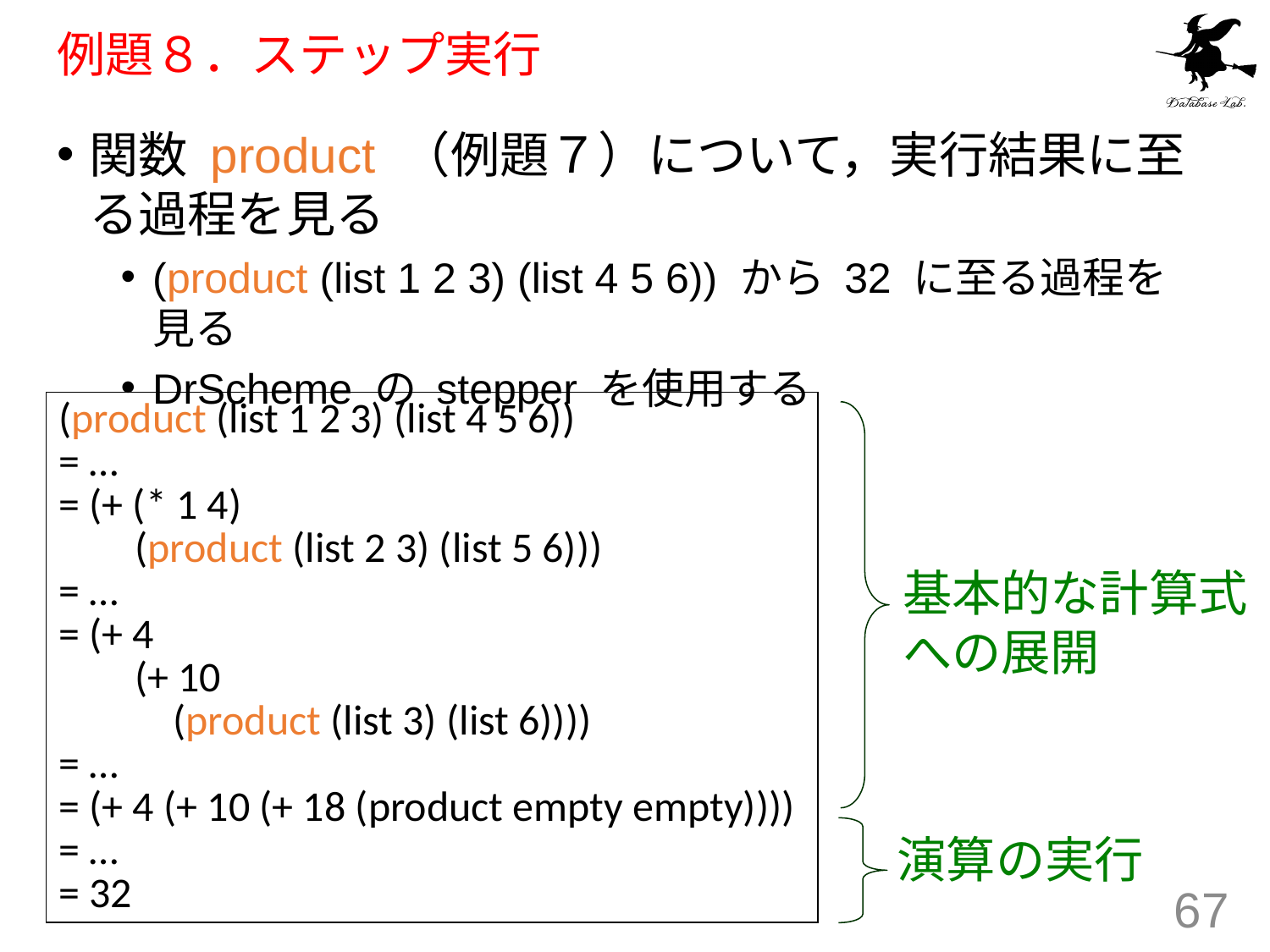

# 例題８．ステップ実行
関数 product （例題７）について，実行結果に至る過程を見る
(product (list 1 2 3) (list 4 5 6)) から 32 に至る過程を見る
DrScheme の stepper を使用する

(product (list 1 2 3) (list 4 5 6))
= …
= (+ (* 1 4)
        (product (list 2 3) (list 5 6)))
= …
= (+ 4
        (+ 10
            (product (list 3) (list 6))))
= …
= (+ 4 (+ 10 (+ 18 (product empty empty))))
= …
= 32

基本的な計算式
への展開

演算の実行
67